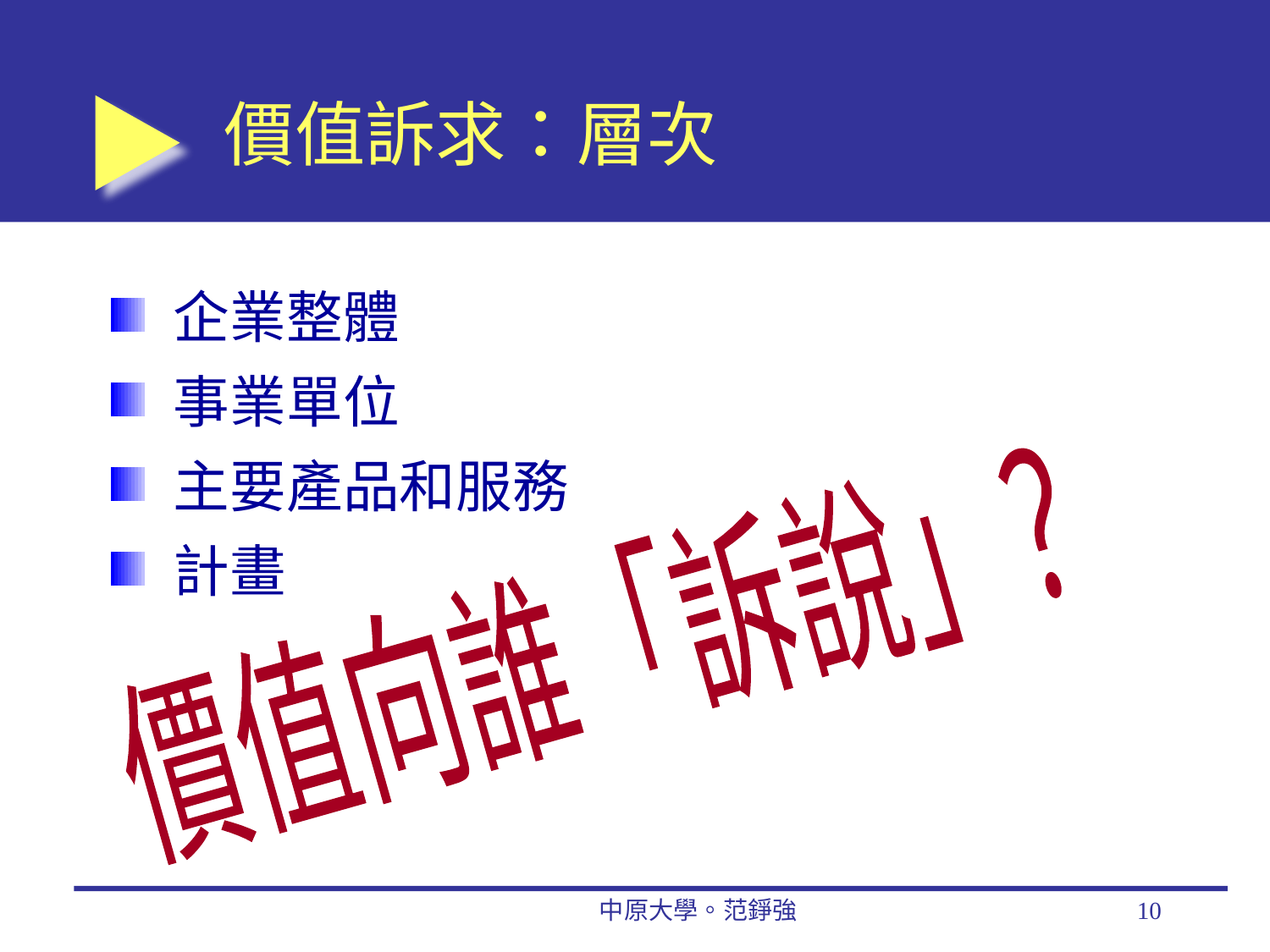

# 價值訴求：層次
企業整體
事業單位
主要產品和服務
計畫

價值向誰「訴說」？
中原大學。范錚強
10